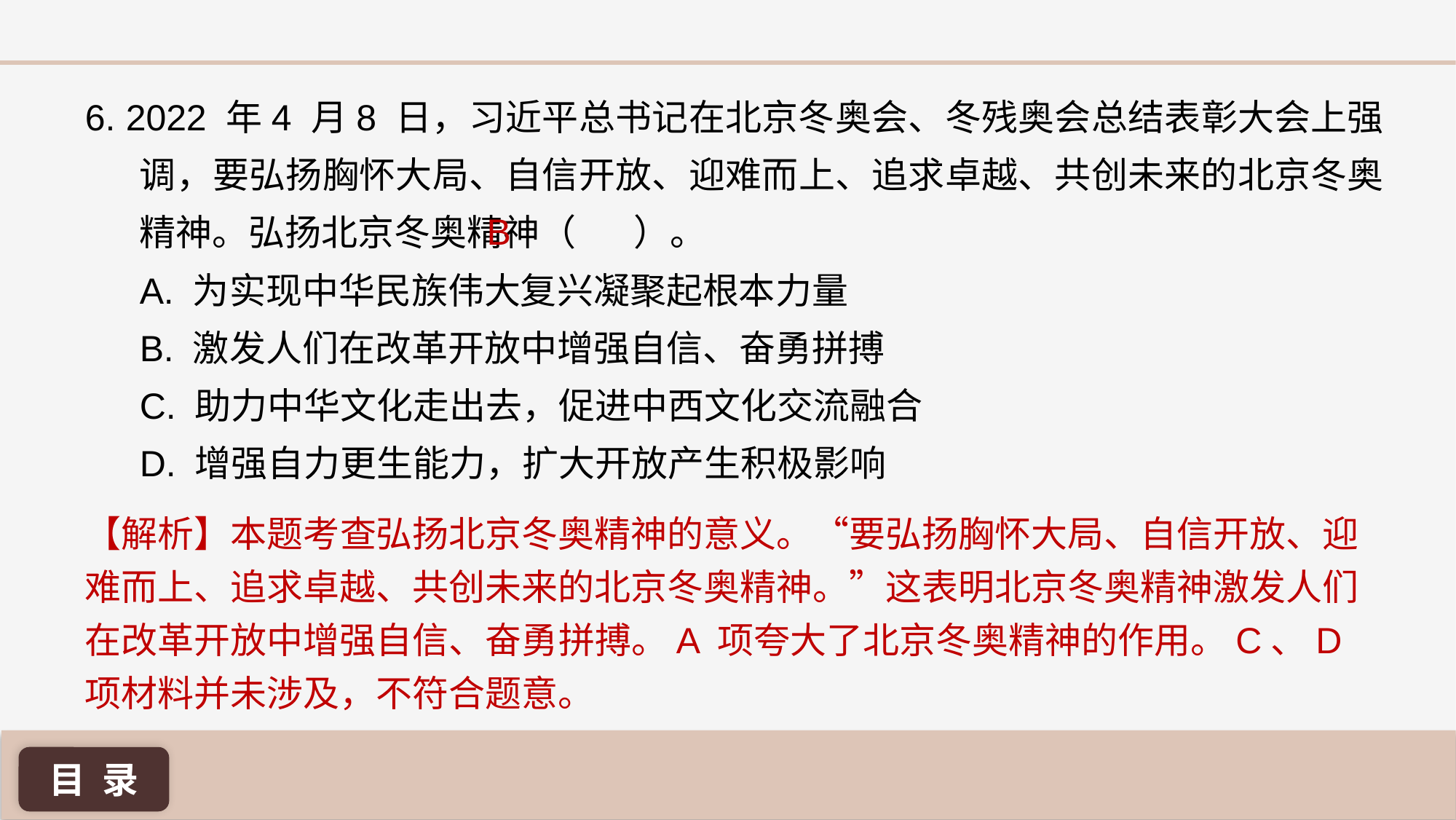

6. 2022 年4 月8 日，习近平总书记在北京冬奥会、冬残奥会总结表彰大会上强调，要弘扬胸怀大局、自信开放、迎难而上、追求卓越、共创未来的北京冬奥精神。弘扬北京冬奥精神（       ）。
A. 为实现中华民族伟大复兴凝聚起根本力量
B. 激发人们在改革开放中增强自信、奋勇拼搏
C. 助力中华文化走出去，促进中西文化交流融合
D. 增强自力更生能力，扩大开放产生积极影响
B
【解析】本题考查弘扬北京冬奥精神的意义。“要弘扬胸怀大局、自信开放、迎难而上、追求卓越、共创未来的北京冬奥精神。”这表明北京冬奥精神激发人们在改革开放中增强自信、奋勇拼搏。A 项夸大了北京冬奥精神的作用。C、D 项材料并未涉及，不符合题意。